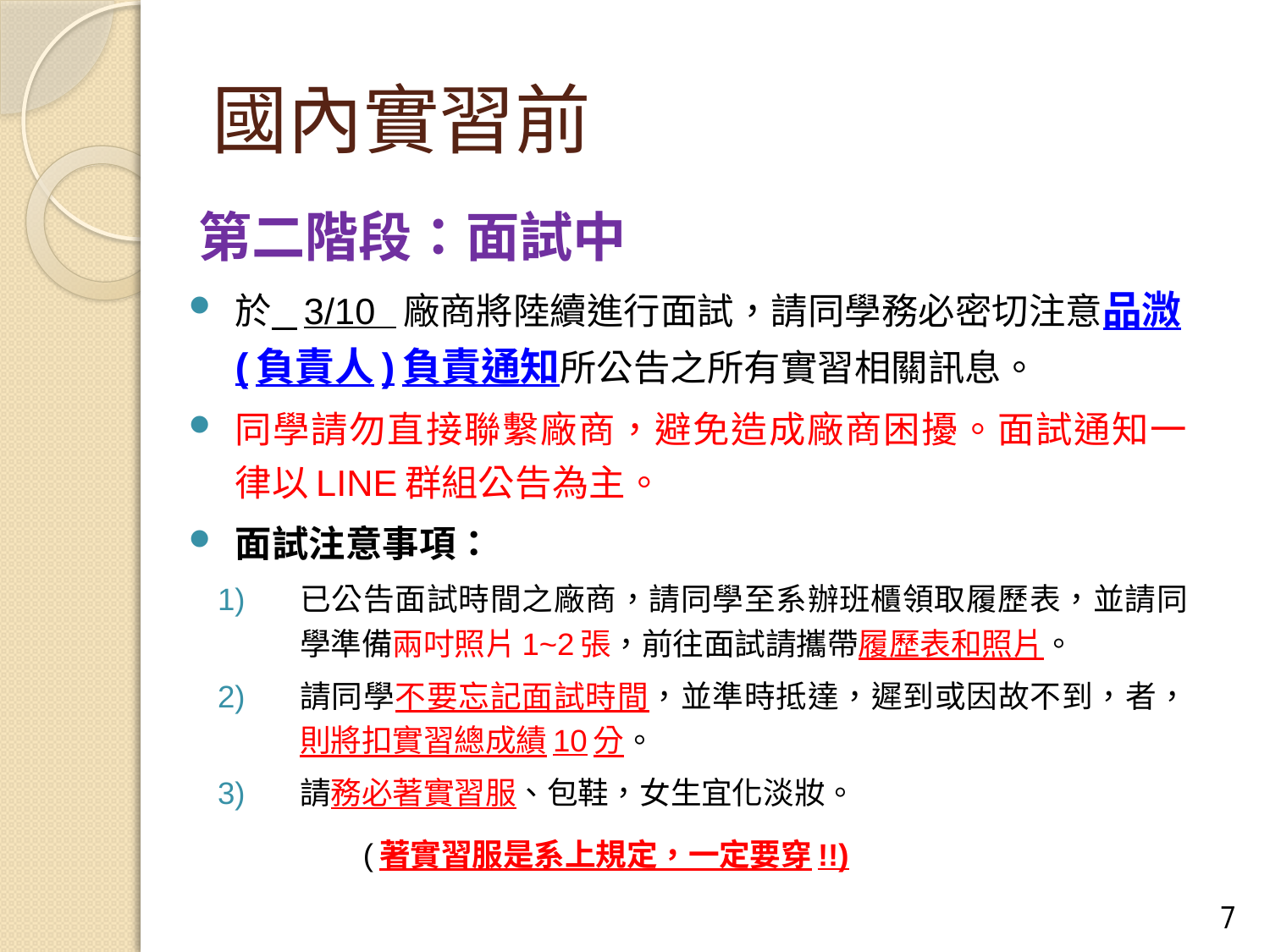

# 國內實習前
第二階段：面試中
於   3/10  廠商將陸續進行面試，請同學務必密切注意品溦(負責人)負責通知所公告之所有實習相關訊息。
同學請勿直接聯繫廠商，避免造成廠商困擾。面試通知一律以LINE群組公告為主。
面試注意事項：
已公告面試時間之廠商，請同學至系辦班櫃領取履歷表，並請同學準備兩吋照片1~2張，前往面試請攜帶履歷表和照片。
請同學不要忘記面試時間，並準時抵達，遲到或因故不到，者，則將扣實習總成績10分。
請務必著實習服、包鞋，女生宜化淡妝。
                   (著實習服是系上規定，一定要穿!!)

7